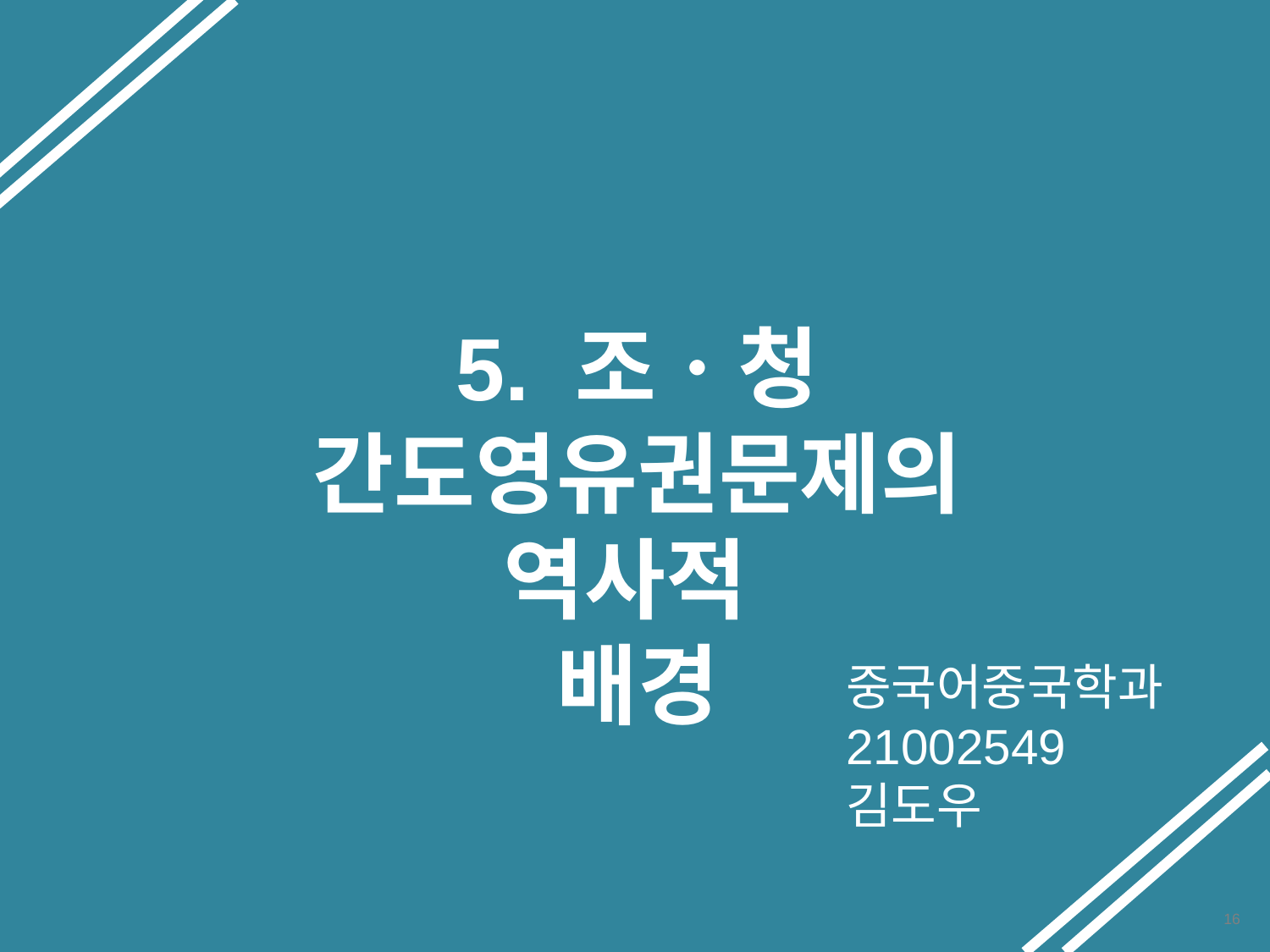

5. 조ㆍ청 간도영유권문제의 역사적
배경
중국어중국학과21002549
김도우